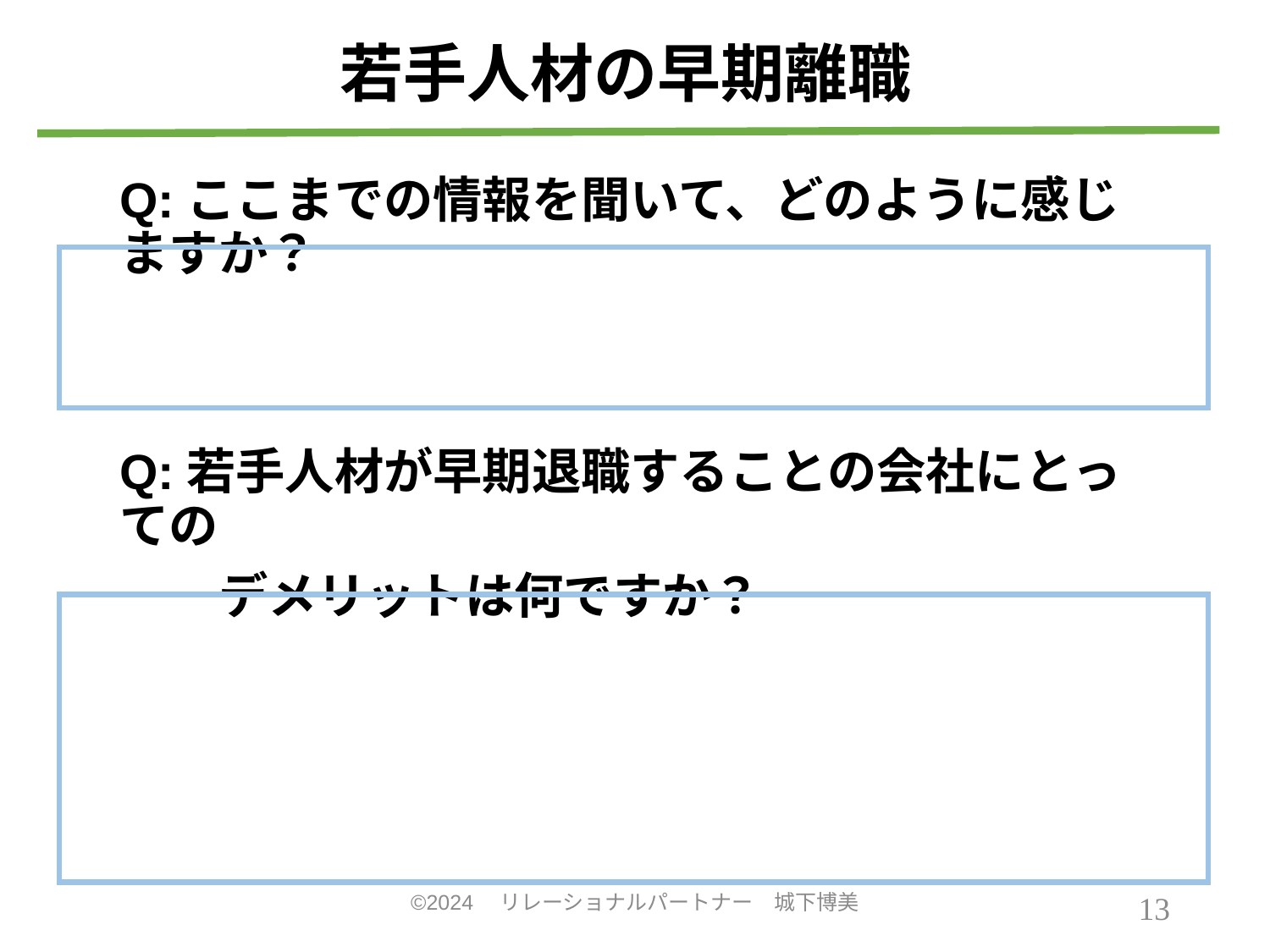

# 若手人材の早期離職
Q:ここまでの情報を聞いて、どのように感じますか？

Q:若手人材が早期退職することの会社にとっての
　　デメリットは何ですか？

©2024　リレーショナルパートナー　城下博美
13